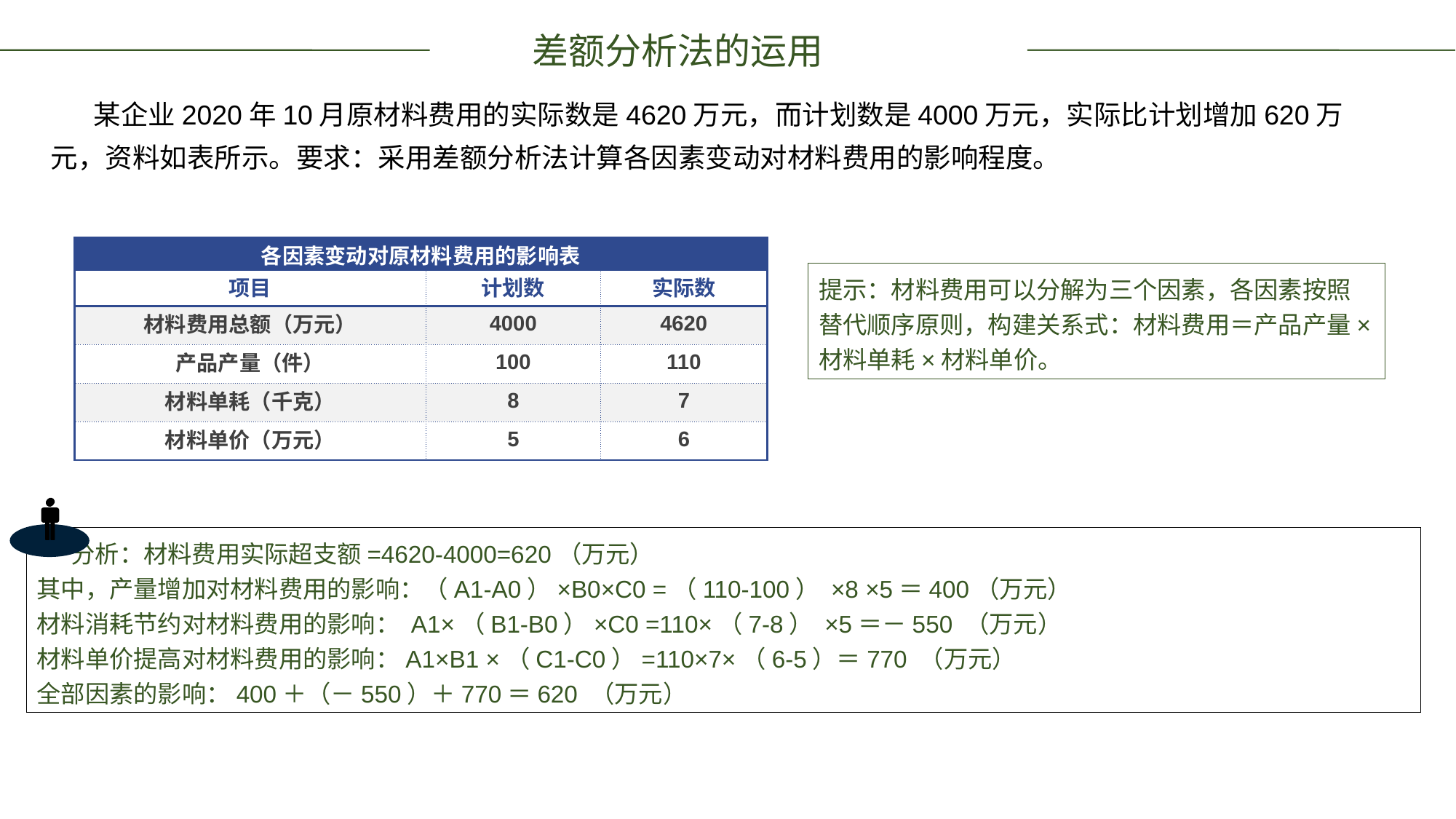

差额分析法的运用

某企业2020年10月原材料费用的实际数是4620万元，而计划数是4000万元，实际比计划增加620万元，资料如表所示。要求：采用差额分析法计算各因素变动对材料费用的影响程度。

| 各因素变动对原材料费用的影响表 |  |  |
| --- | --- | --- |
| 项目 | 计划数 | 实际数 |
| 材料费用总额（万元） | 4000 | 4620 |
| 产品产量（件） | 100 | 110 |
| 材料单耗（千克） | 8 | 7 |
| 材料单价（万元） | 5 | 6 |
提示：材料费用可以分解为三个因素，各因素按照替代顺序原则，构建关系式：材料费用＝产品产量×材料单耗×材料单价。

分析：材料费用实际超支额=4620-4000=620（万元）
其中，产量增加对材料费用的影响：（A1-A0）×B0×C0 =（110-100） ×8 ×5＝400（万元）
材料消耗节约对材料费用的影响： A1×（B1-B0）×C0 =110×（7-8） ×5＝－550 （万元）
材料单价提高对材料费用的影响：A1×B1 ×（C1-C0）=110×7×（6-5）＝770 （万元）
全部因素的影响：400＋（－550）＋770＝620 （万元）